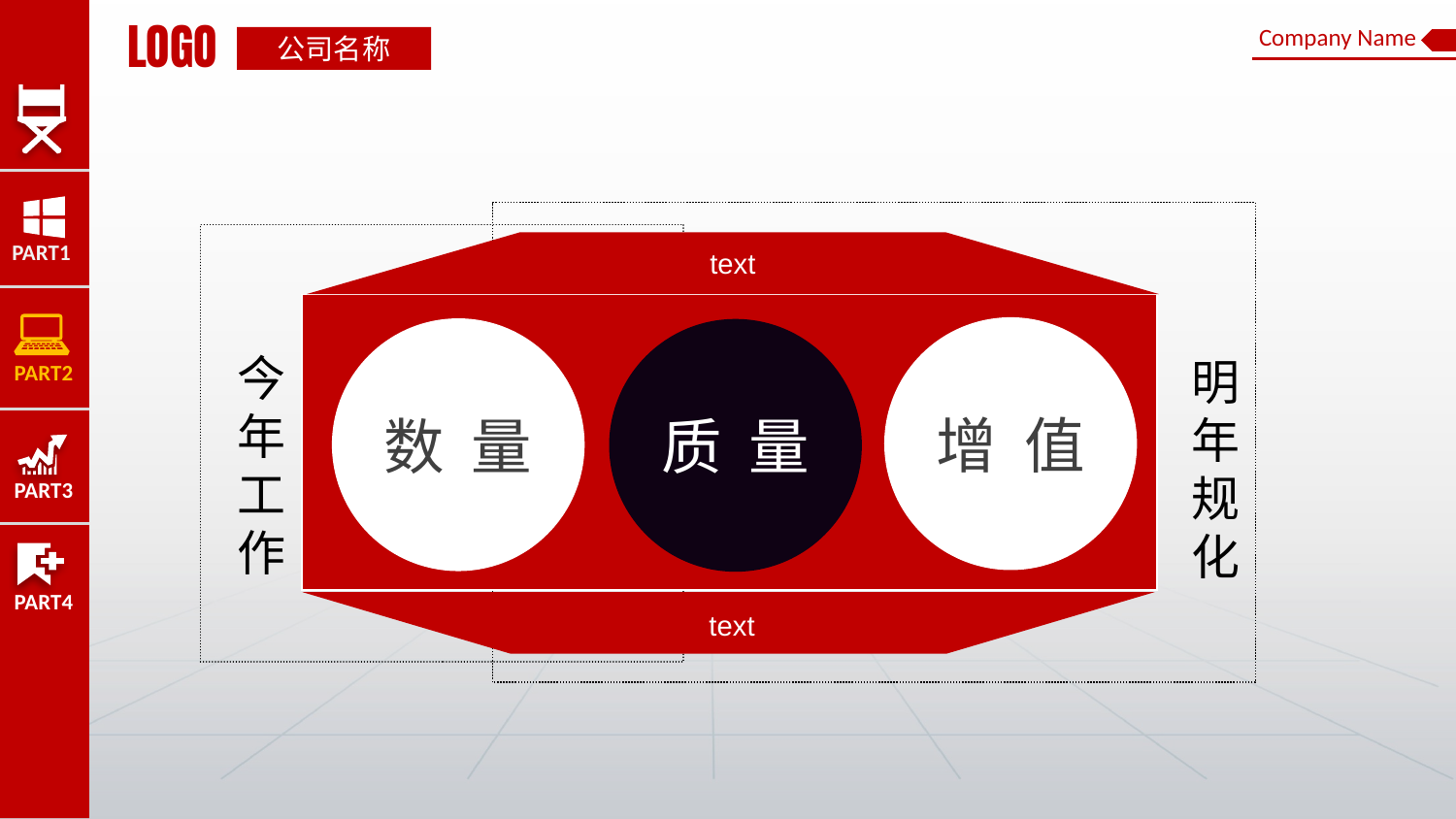

PART1

PART2

PART3

PART4
LOGO
Company Name

公司名称

text

增  值
数  量
质  量
今
年
工
作
明
年
规
化

text